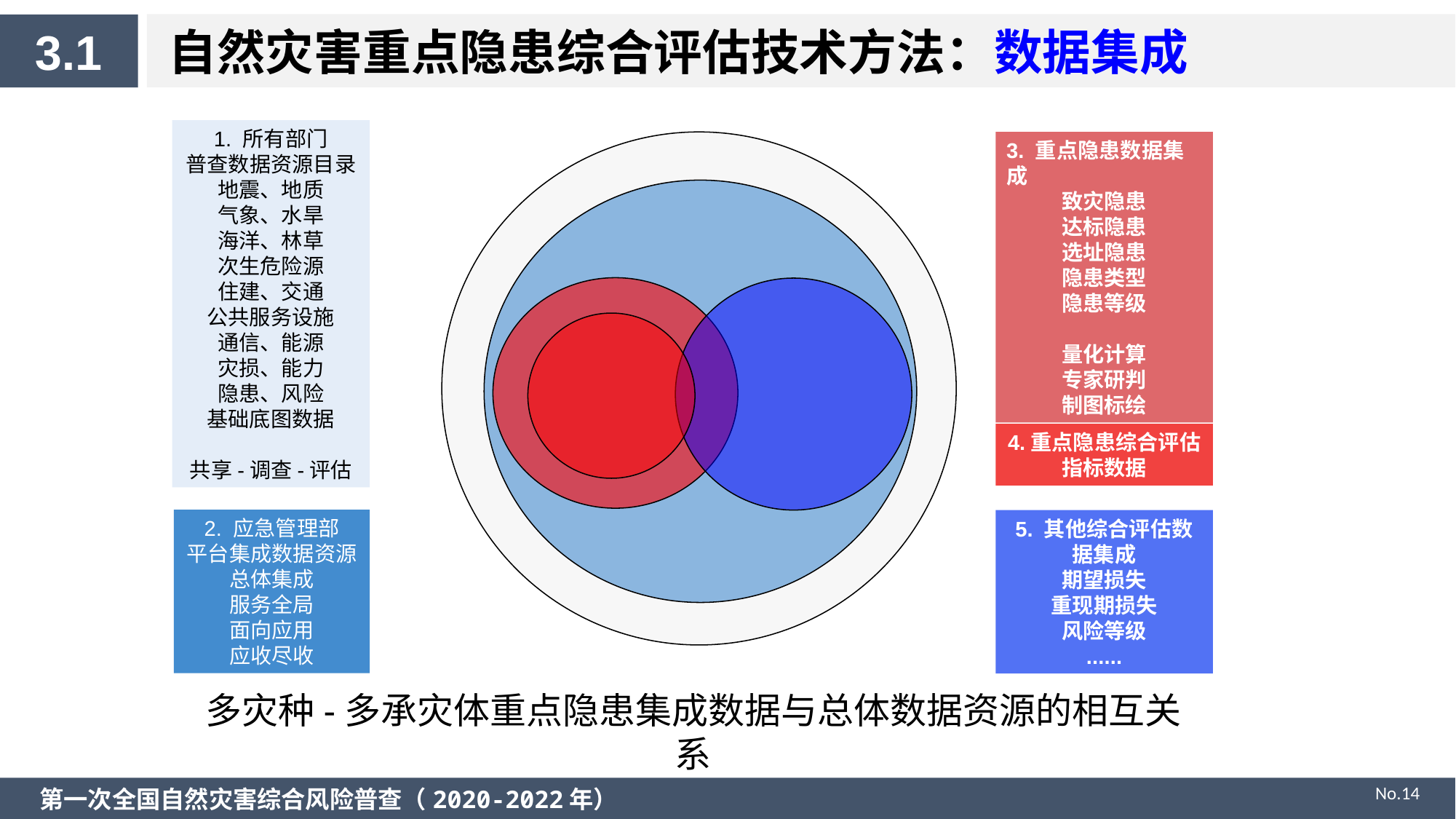

3.1
自然灾害重点隐患综合评估技术方法：数据集成
1. 所有部门
普查数据资源目录
地震、地质
气象、水旱
海洋、林草
次生危险源
住建、交通
公共服务设施
通信、能源
灾损、能力
隐患、风险
基础底图数据

共享-调查-评估

3. 重点隐患数据集成
致灾隐患
达标隐患
选址隐患
隐患类型
隐患等级

量化计算
专家研判
制图标绘
4.重点隐患综合评估
指标数据
2. 应急管理部
平台集成数据资源
总体集成
服务全局
面向应用
应收尽收
5. 其他综合评估数据集成
期望损失
重现期损失
风险等级
......
多灾种-多承灾体重点隐患集成数据与总体数据资源的相互关系
No.14